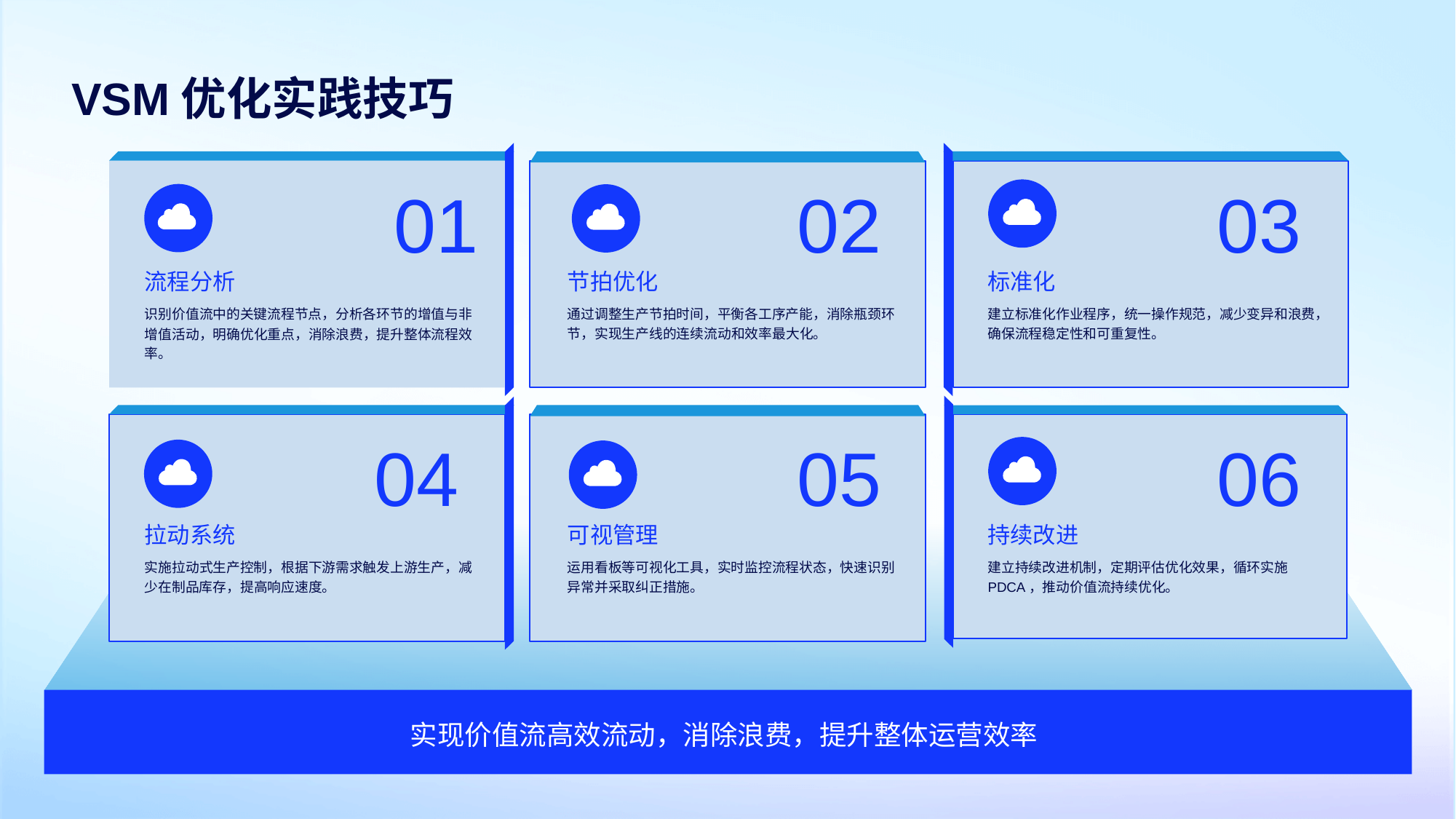

VSM优化实践技巧

01
02
03

流程分析
节拍优化
标准化
识别价值流中的关键流程节点，分析各环节的增值与非增值活动，明确优化重点，消除浪费，提升整体流程效率。
通过调整生产节拍时间，平衡各工序产能，消除瓶颈环节，实现生产线的连续流动和效率最大化。
建立标准化作业程序，统一操作规范，减少变异和浪费，确保流程稳定性和可重复性。

04
05
06

拉动系统
可视管理
持续改进

实施拉动式生产控制，根据下游需求触发上游生产，减少在制品库存，提高响应速度。
运用看板等可视化工具，实时监控流程状态，快速识别异常并采取纠正措施。
建立持续改进机制，定期评估优化效果，循环实施PDCA，推动价值流持续优化。

实现价值流高效流动，消除浪费，提升整体运营效率